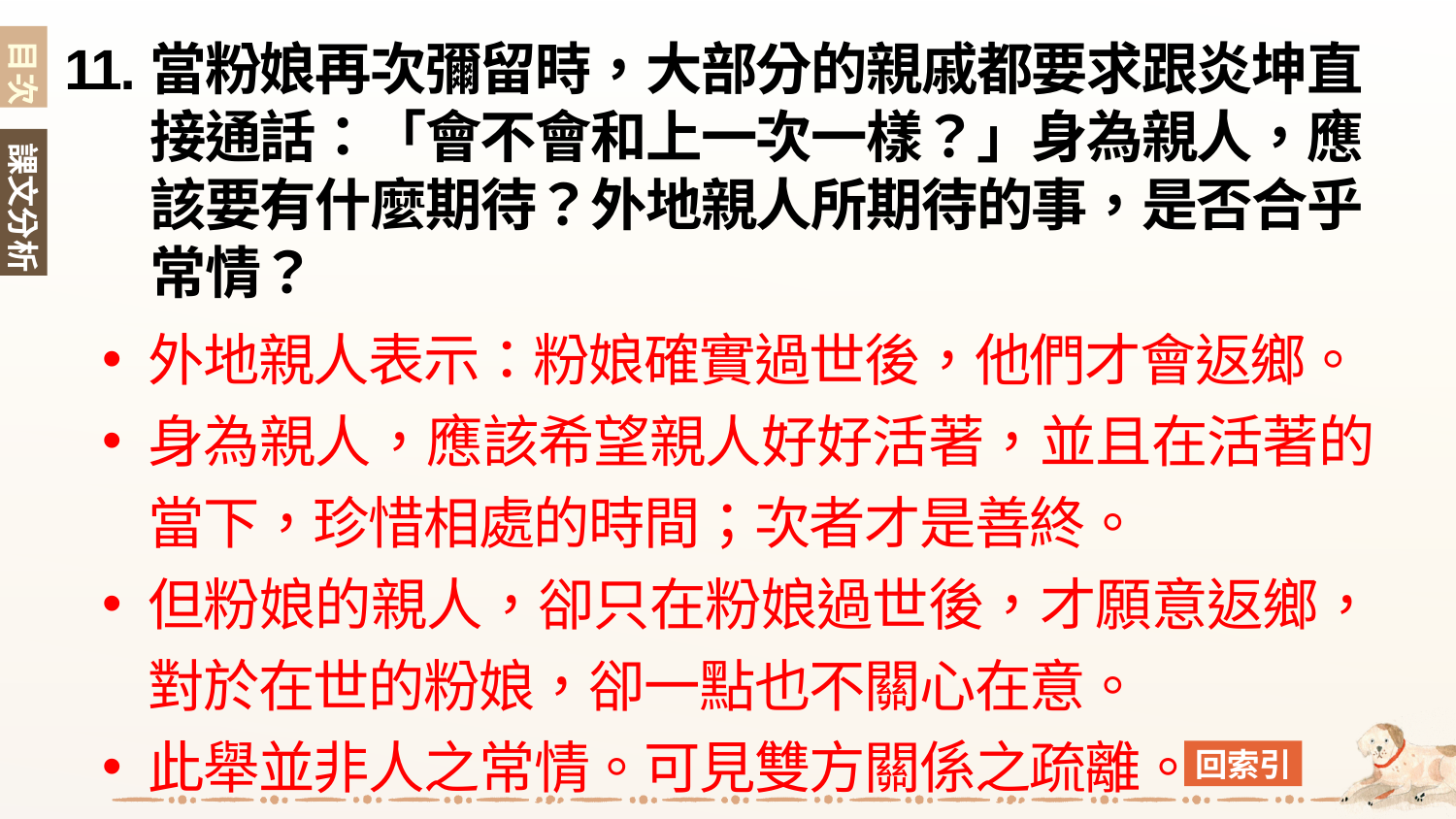

11.
目次
當粉娘再次彌留時，大部分的親戚都要求跟炎坤直接通話：「會不會和上一次一樣？」身為親人，應該要有什麼期待？外地親人所期待的事，是否合乎常情？
課文分析
外地親人表示：粉娘確實過世後，他們才會返鄉。
身為親人，應該希望親人好好活著，並且在活著的當下，珍惜相處的時間；次者才是善終。
但粉娘的親人，卻只在粉娘過世後，才願意返鄉，對於在世的粉娘，卻一點也不關心在意。
此舉並非人之常情。可見雙方關係之疏離。
回索引